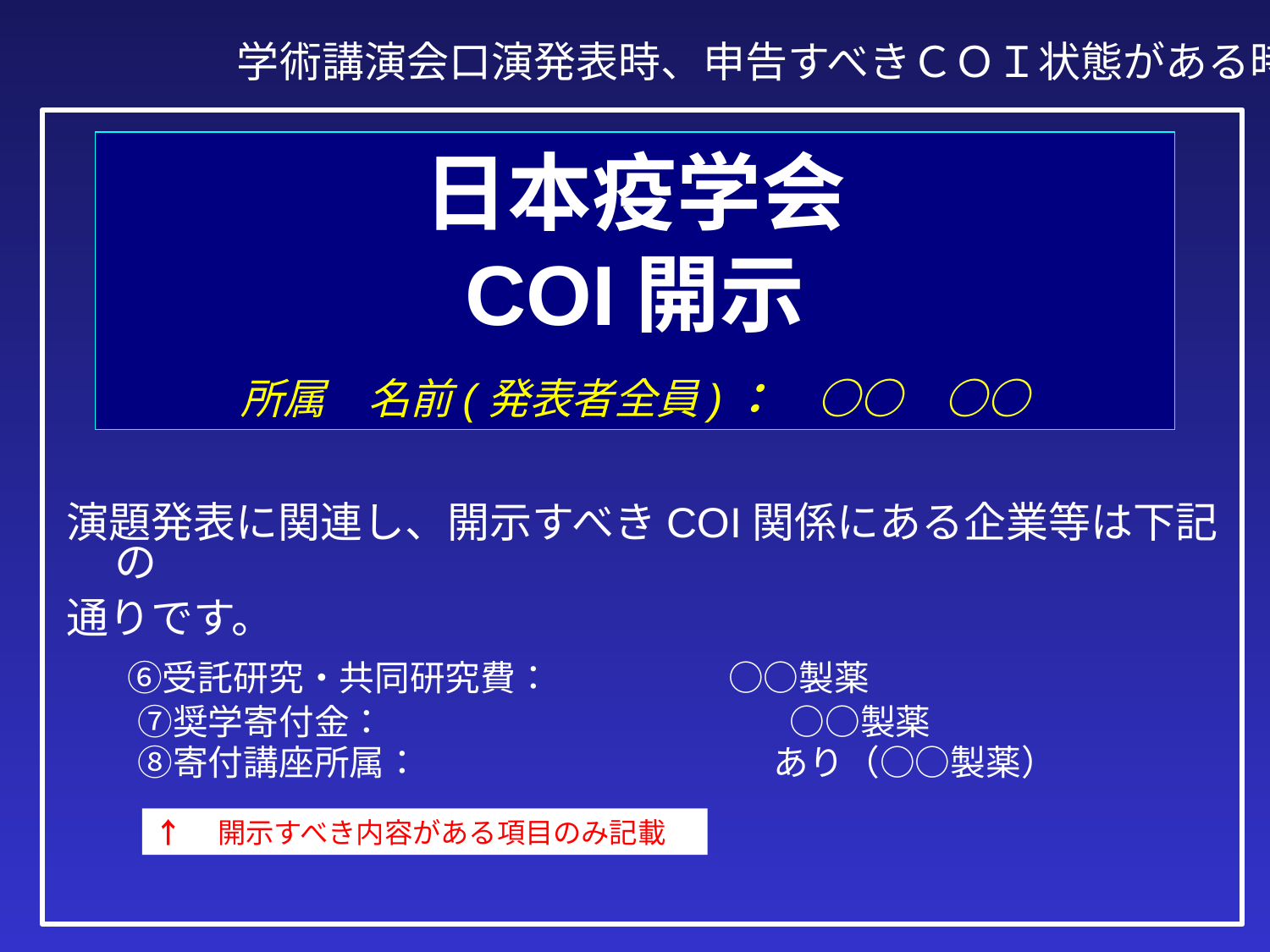

学術講演会口演発表時、申告すべきＣＯＩ状態がある時

# 日本疫学会 COI開示 　 所属　名前(発表者全員)：　○○　○○
演題発表に関連し、開示すべきCOI関係にある企業等は下記の
通りです。
　 ⑥受託研究・共同研究費：　　　　　○○製薬
　　⑦奨学寄付金：　 　　　　　　　　 　　○○製薬
　　⑧寄付講座所属：　　　　　　　　　　あり（○○製薬）

↑　開示すべき内容がある項目のみ記載